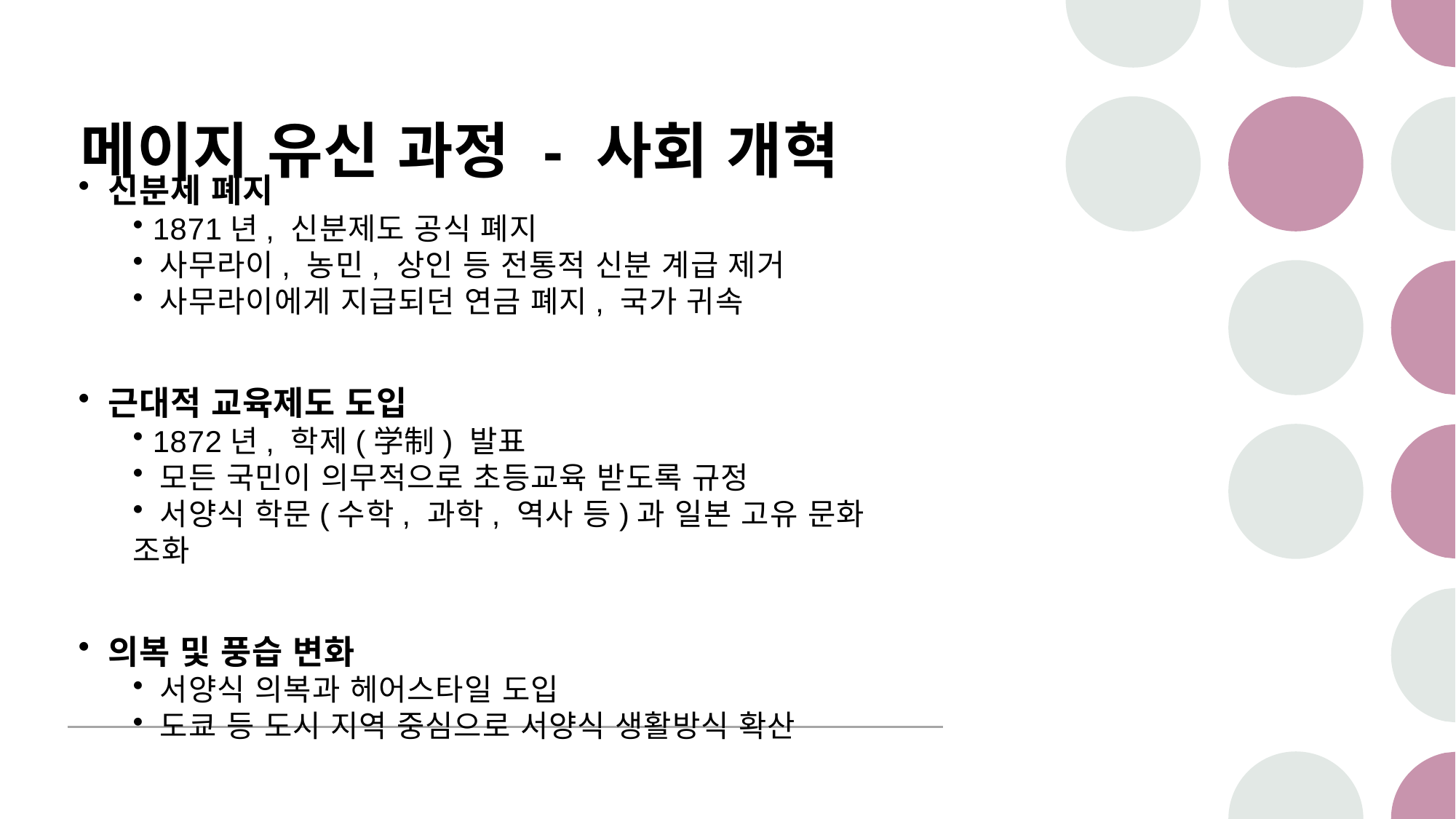

# 메이지 유신 과정 - 사회 개혁
 신분제 폐지
 1871년, 신분제도 공식 폐지
 사무라이, 농민, 상인 등 전통적 신분 계급 제거
 사무라이에게 지급되던 연금 폐지, 국가 귀속

 근대적 교육제도 도입
 1872년, 학제(学制) 발표
 모든 국민이 의무적으로 초등교육 받도록 규정
 서양식 학문(수학, 과학, 역사 등)과 일본 고유 문화 조화

 의복 및 풍습 변화
 서양식 의복과 헤어스타일 도입
 도쿄 등 도시 지역 중심으로 서양식 생활방식 확산